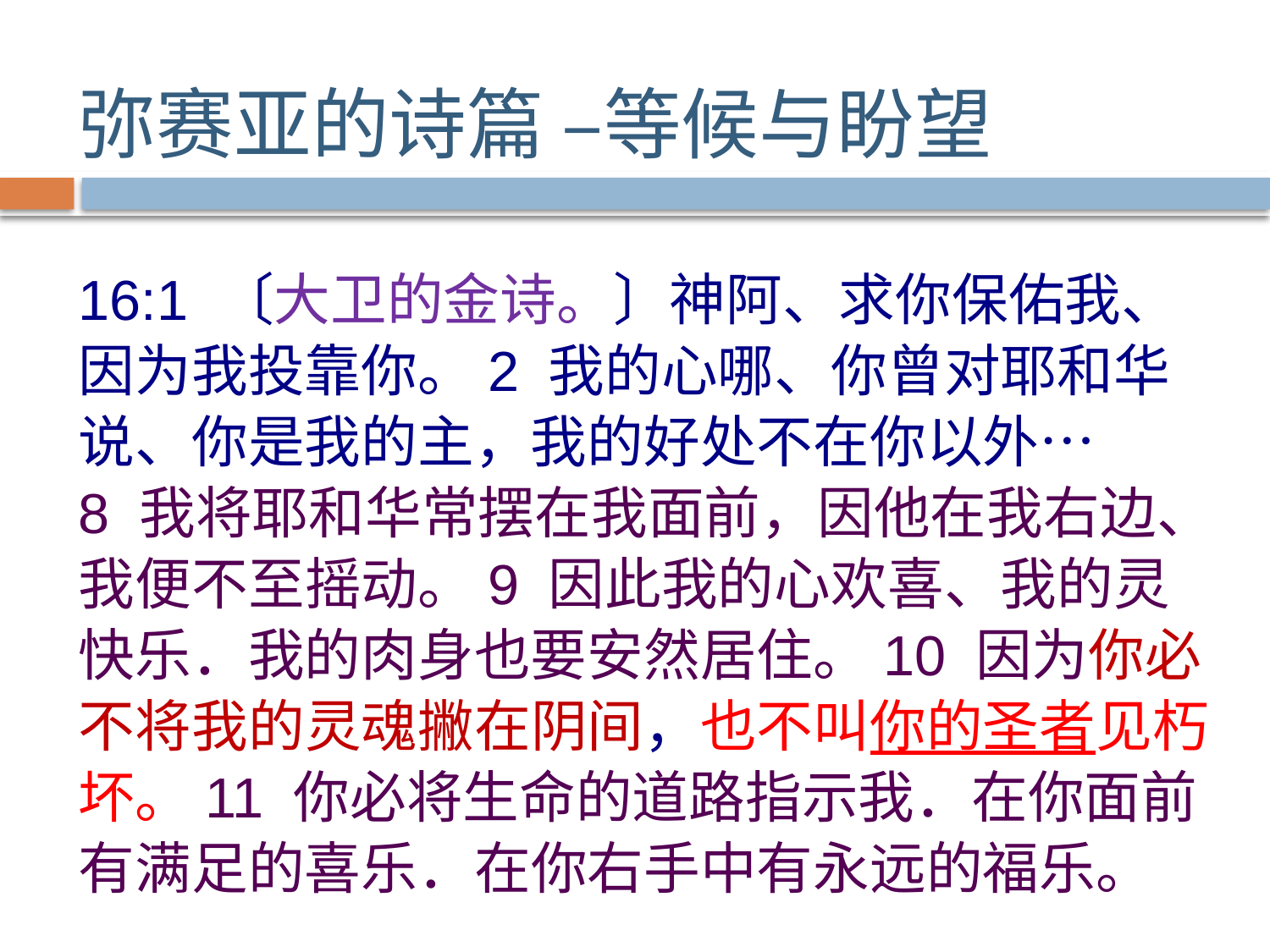

弥赛亚的诗篇 –等候与盼望
16:1 〔大卫的金诗。〕神阿、求你保佑我、因为我投靠你。2 我的心哪、你曾对耶和华说、你是我的主，我的好处不在你以外…8 我将耶和华常摆在我面前，因他在我右边、我便不至摇动。9 因此我的心欢喜、我的灵快乐．我的肉身也要安然居住。10 因为你必不将我的灵魂撇在阴间，也不叫你的圣者见朽坏。11 你必将生命的道路指示我．在你面前有满足的喜乐．在你右手中有永远的福乐。